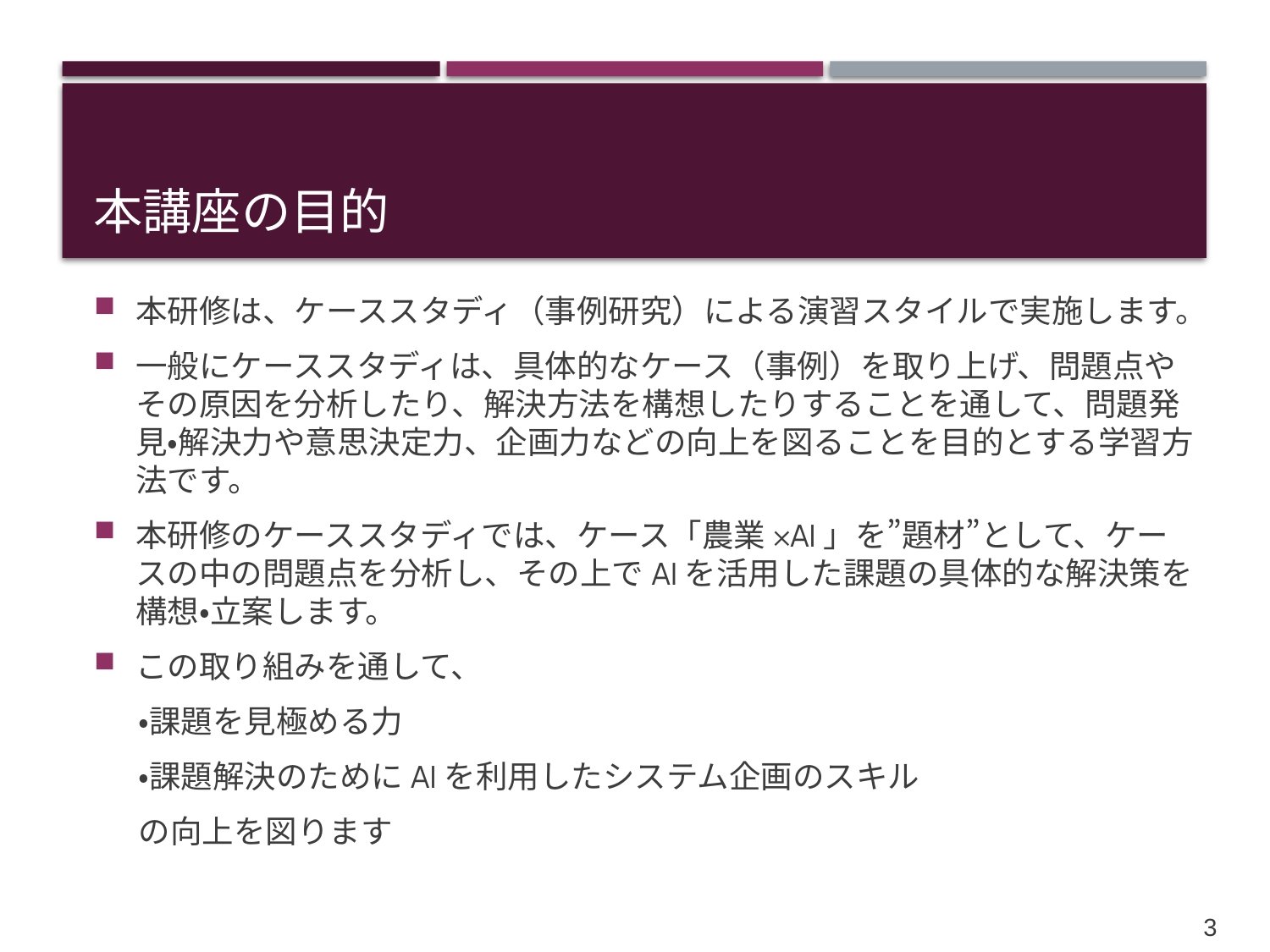

# 本講座の目的
本研修は、ケーススタディ（事例研究）による演習スタイルで実施します。
一般にケーススタディは、具体的なケース（事例）を取り上げ、問題点やその原因を分析したり、解決方法を構想したりすることを通して、問題発見・解決力や意思決定力、企画力などの向上を図ることを目的とする学習方法です。
本研修のケーススタディでは、ケース「農業×AI」を”題材”として、ケースの中の問題点を分析し、その上でAIを活用した課題の具体的な解決策を構想・立案します。
この取り組みを通して、
・課題を見極める力
・課題解決のためにAIを利用したシステム企画のスキル
の向上を図ります
3